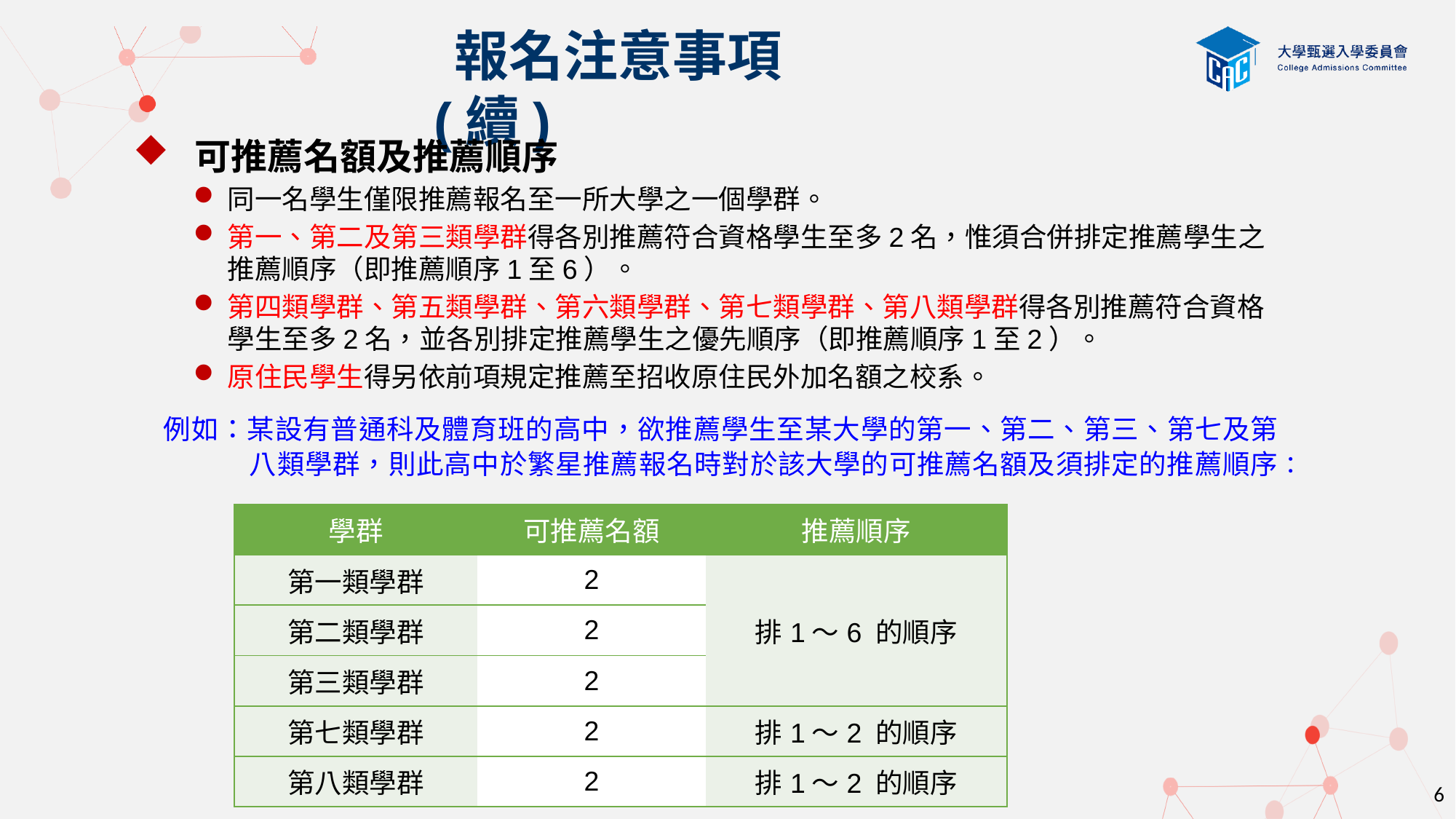

報名注意事項(續)
  可推薦名額及推薦順序
同一名學生僅限推薦報名至一所大學之一個學群。
第一、第二及第三類學群得各別推薦符合資格學生至多2名，惟須合併排定推薦學生之推薦順序（即推薦順序1至6）。
第四類學群、第五類學群、第六類學群、第七類學群、第八類學群得各別推薦符合資格學生至多2名，並各別排定推薦學生之優先順序（即推薦順序1至2）。
原住民學生得另依前項規定推薦至招收原住民外加名額之校系。
例如：某設有普通科及體育班的高中，欲推薦學生至某大學的第一、第二、第三、第七及第八類學群，則此高中於繁星推薦報名時對於該大學的可推薦名額及須排定的推薦順序：
| 學群 | 可推薦名額 | 推薦順序 |
| --- | --- | --- |
| 第一類學群 | 2 | 排1～6 的順序 |
| 第二類學群 | 2 |  |
| 第三類學群 | 2 |  |
| 第七類學群 | 2 | 排1～2 的順序 |
| 第八類學群 | 2 | 排1～2 的順序 |
6